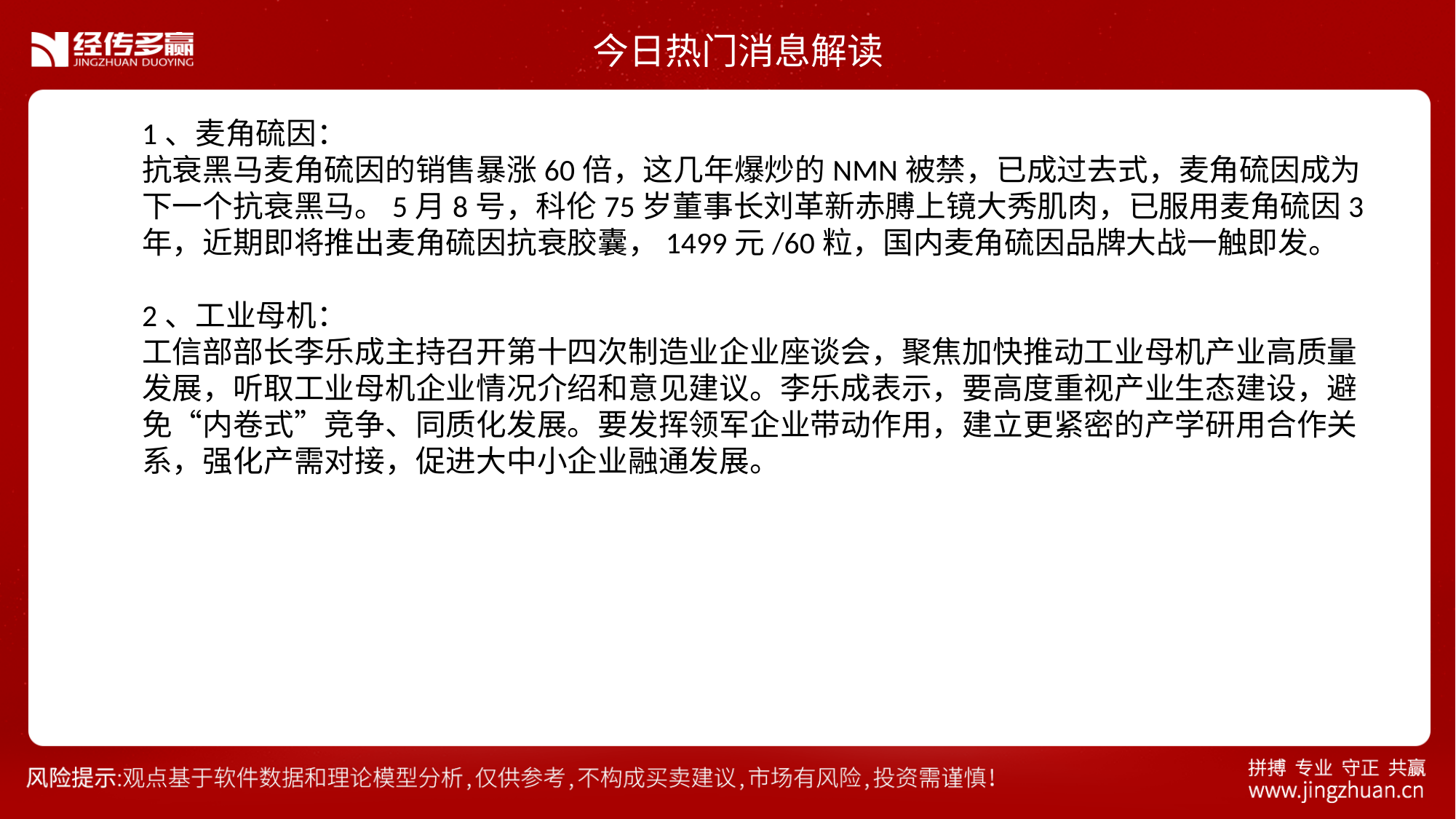

今日热门消息解读
1、麦角硫因：
抗衰黑马麦角硫因的销售暴涨60倍，这几年爆炒的NMN被禁，已成过去式，麦角硫因成为下一个抗衰黑马。5月8号，科伦75岁董事长刘革新赤膊上镜大秀肌肉，已服用麦角硫因3年，近期即将推出麦角硫因抗衰胶囊，1499元/60粒，国内麦角硫因品牌大战一触即发。

2、工业母机：
工信部部长李乐成主持召开第十四次制造业企业座谈会，聚焦加快推动工业母机产业高质量发展，听取工业母机企业情况介绍和意见建议。李乐成表示，要高度重视产业生态建设，避免“内卷式”竞争、同质化发展。要发挥领军企业带动作用，建立更紧密的产学研用合作关系，强化产需对接，促进大中小企业融通发展。